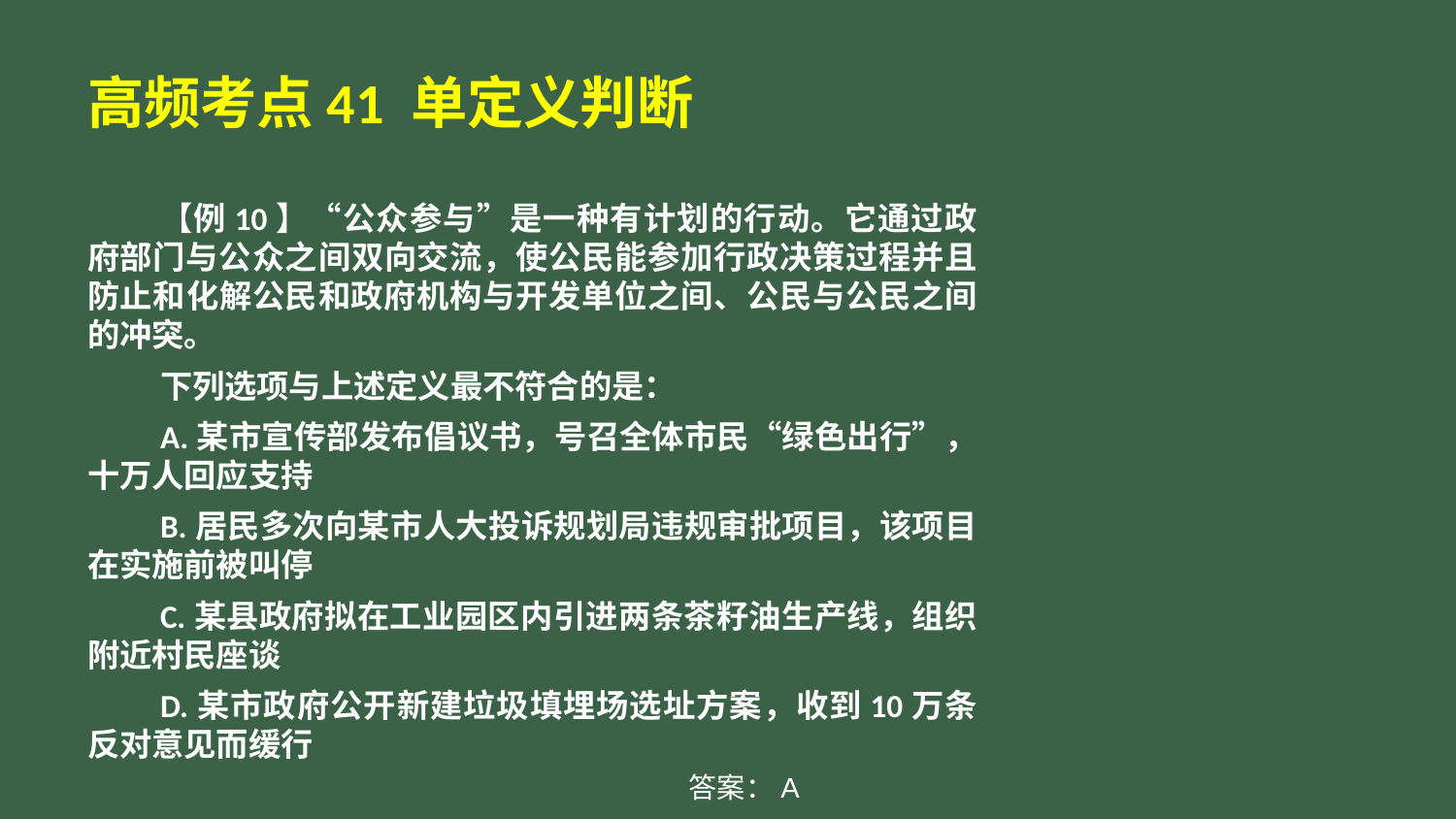

# 高频考点41 单定义判断
【例10】“公众参与”是一种有计划的行动。它通过政府部门与公众之间双向交流，使公民能参加行政决策过程并且防止和化解公民和政府机构与开发单位之间、公民与公民之间的冲突。
下列选项与上述定义最不符合的是：
A.某市宣传部发布倡议书，号召全体市民“绿色出行”，十万人回应支持
B.居民多次向某市人大投诉规划局违规审批项目，该项目在实施前被叫停
C.某县政府拟在工业园区内引进两条茶籽油生产线，组织附近村民座谈
D.某市政府公开新建垃圾填埋场选址方案，收到10万条反对意见而缓行

答案：A